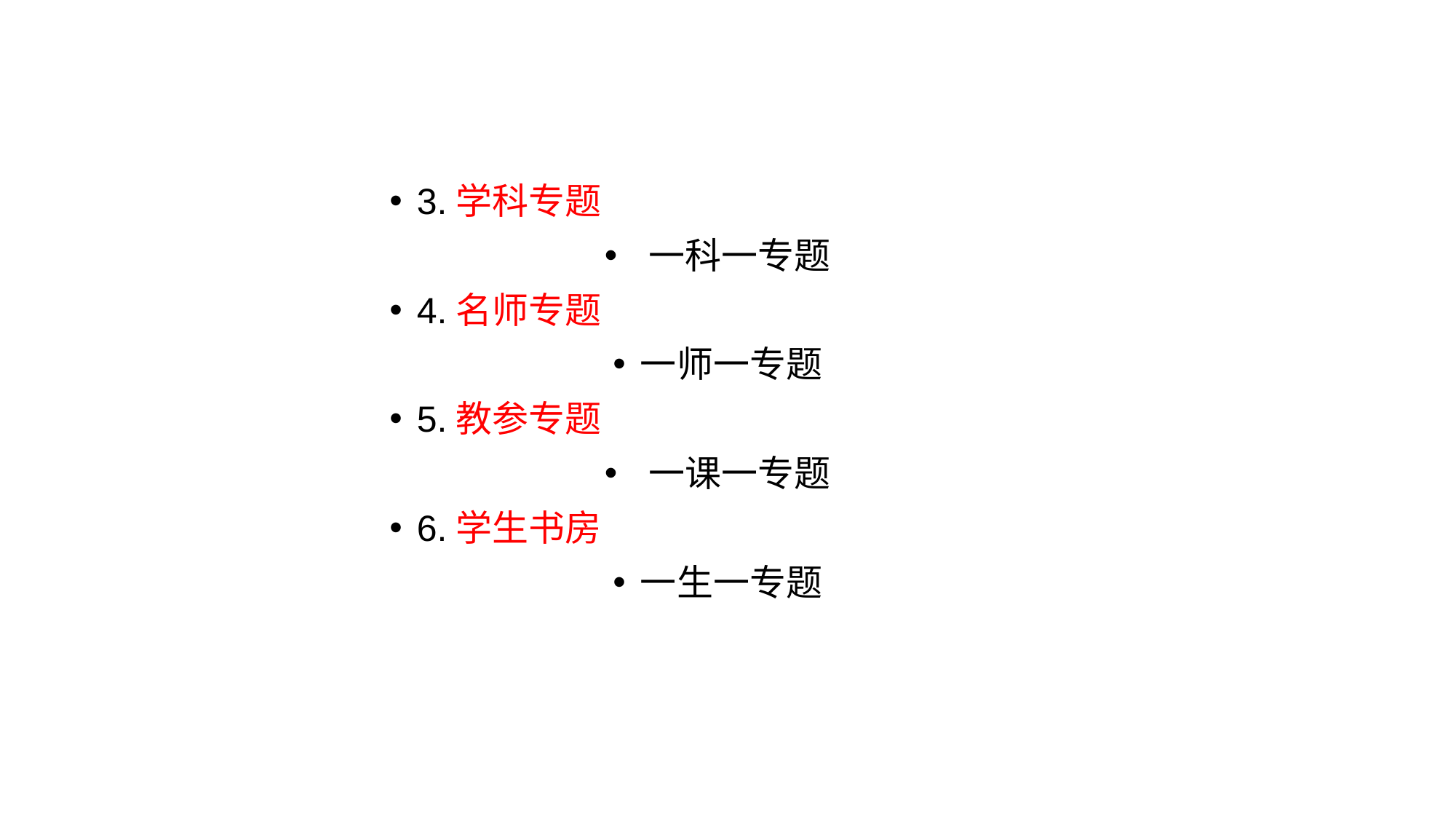

#
3.学科专题
 一科一专题
4.名师专题
一师一专题
5.教参专题
 一课一专题
6.学生书房
一生一专题